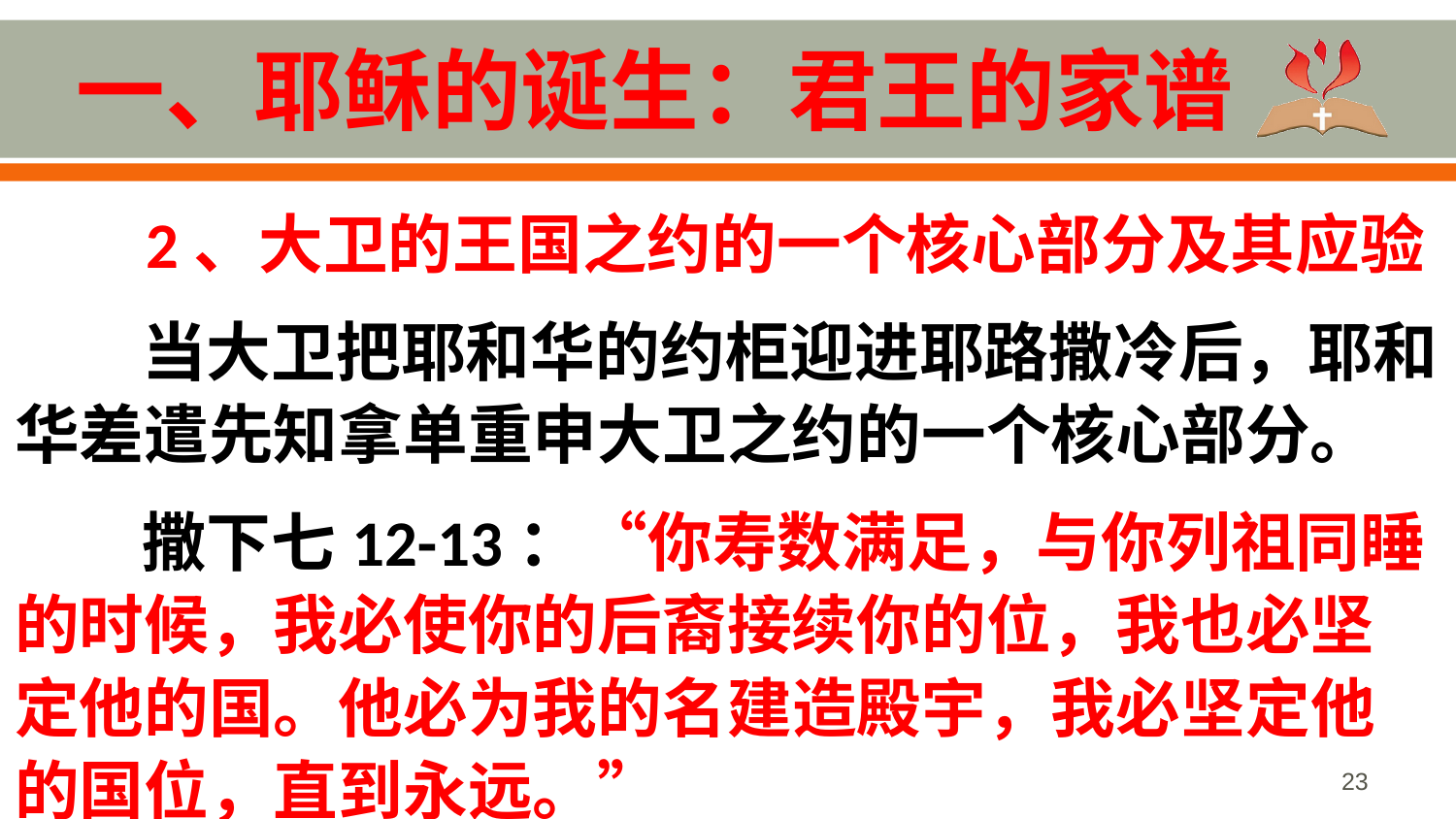

# 一、耶稣的诞生：君王的家谱
         2、大卫的王国之约的一个核心部分及其应验
当大卫把耶和华的约柜迎进耶路撒冷后，耶和华差遣先知拿单重申大卫之约的一个核心部分。
撒下七12-13：“你寿数满足，与你列祖同睡的时候，我必使你的后裔接续你的位，我也必坚定他的国。他必为我的名建造殿宇，我必坚定他的国位，直到永远。”
23